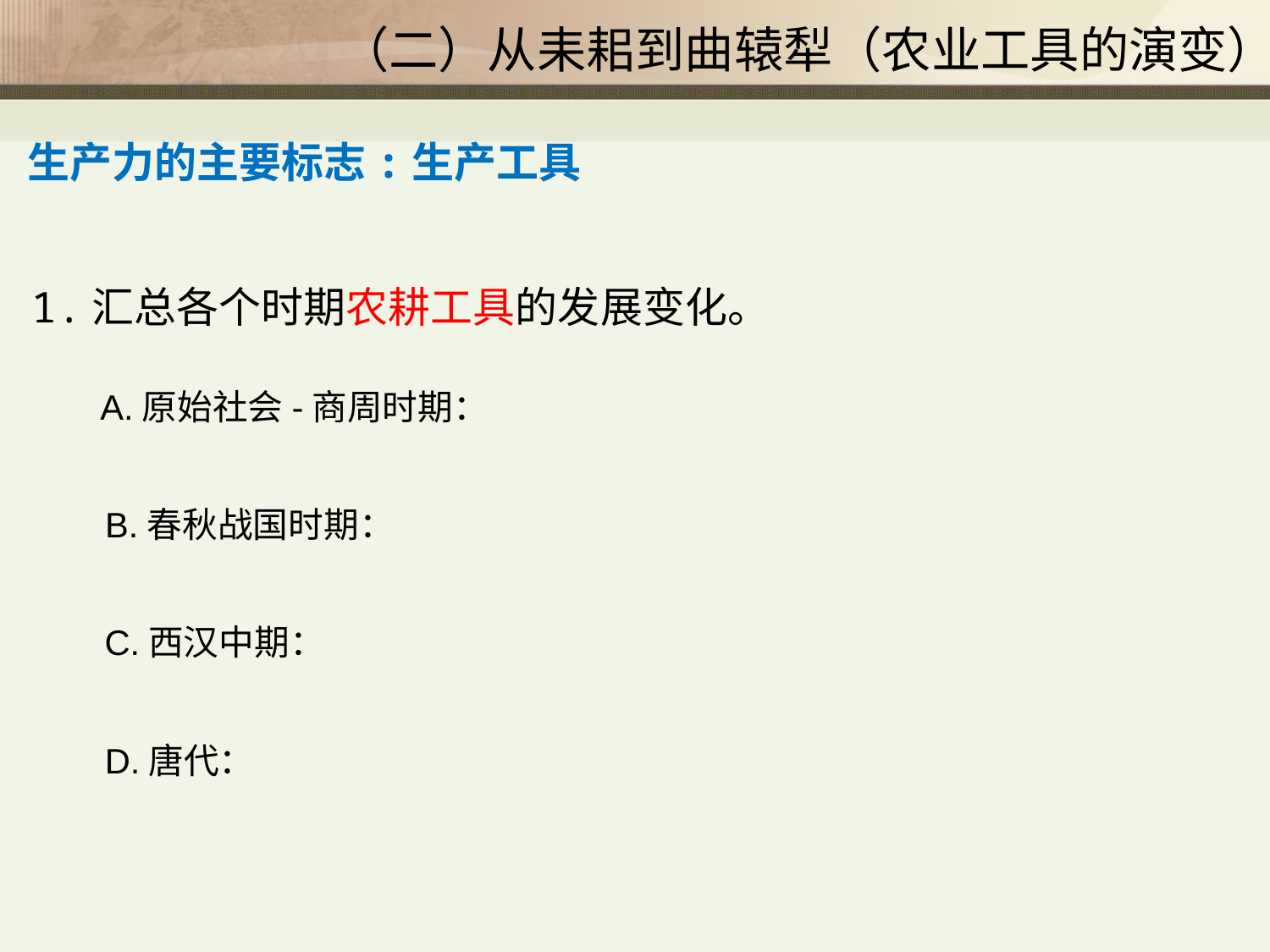

（二）从耒耜到曲辕犁（农业工具的演变）
生产力的主要标志:生产工具
1.汇总各个时期农耕工具的发展变化。
A.原始社会-商周时期：
B.春秋战国时期：
C.西汉中期：
D.唐代：